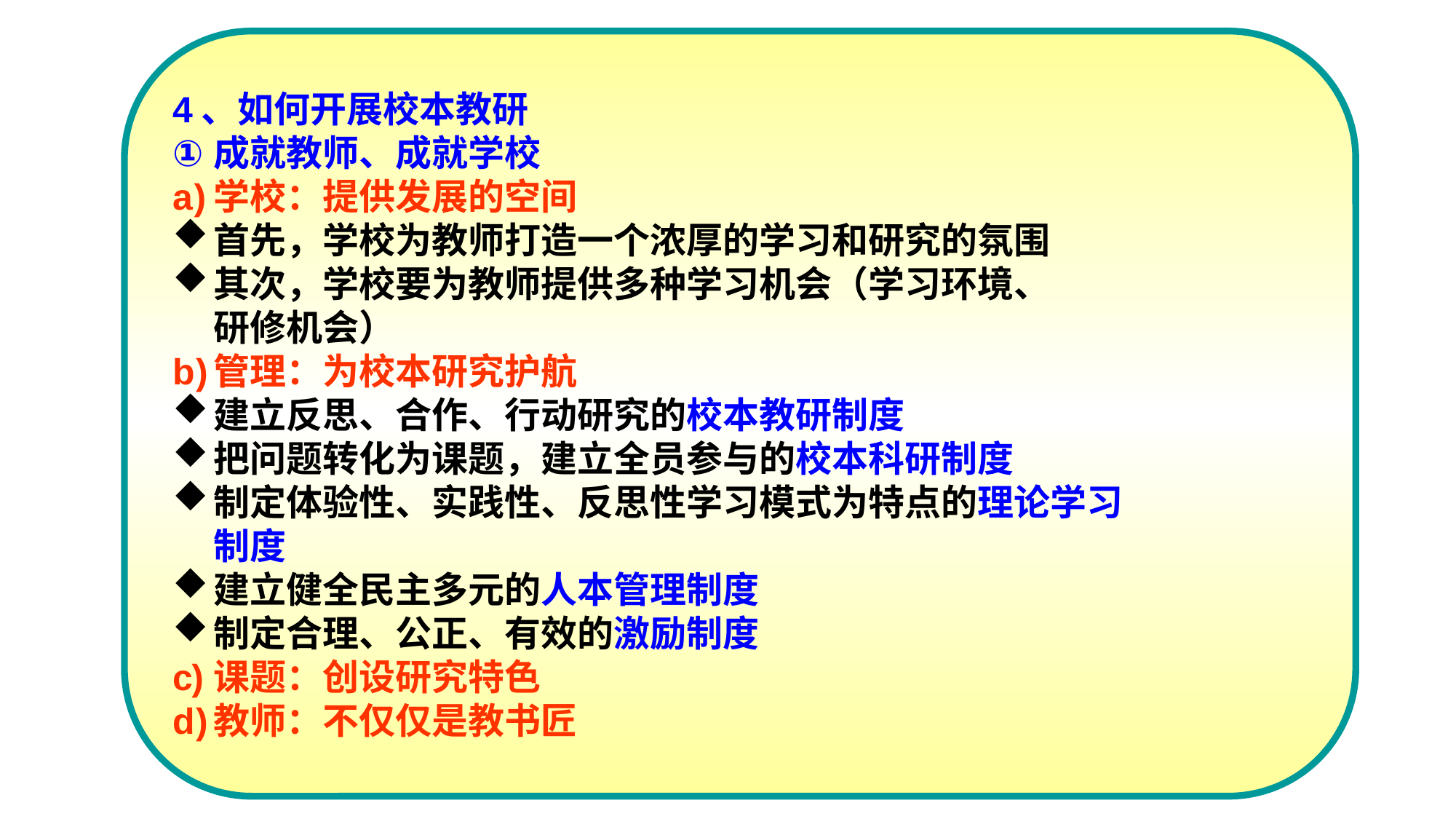

4、如何开展校本教研
成就教师、成就学校
学校：提供发展的空间
首先，学校为教师打造一个浓厚的学习和研究的氛围
其次，学校要为教师提供多种学习机会（学习环境、
    研修机会）
管理：为校本研究护航
建立反思、合作、行动研究的校本教研制度
把问题转化为课题，建立全员参与的校本科研制度
制定体验性、实践性、反思性学习模式为特点的理论学习
    制度
建立健全民主多元的人本管理制度
制定合理、公正、有效的激励制度
课题：创设研究特色
教师：不仅仅是教书匠